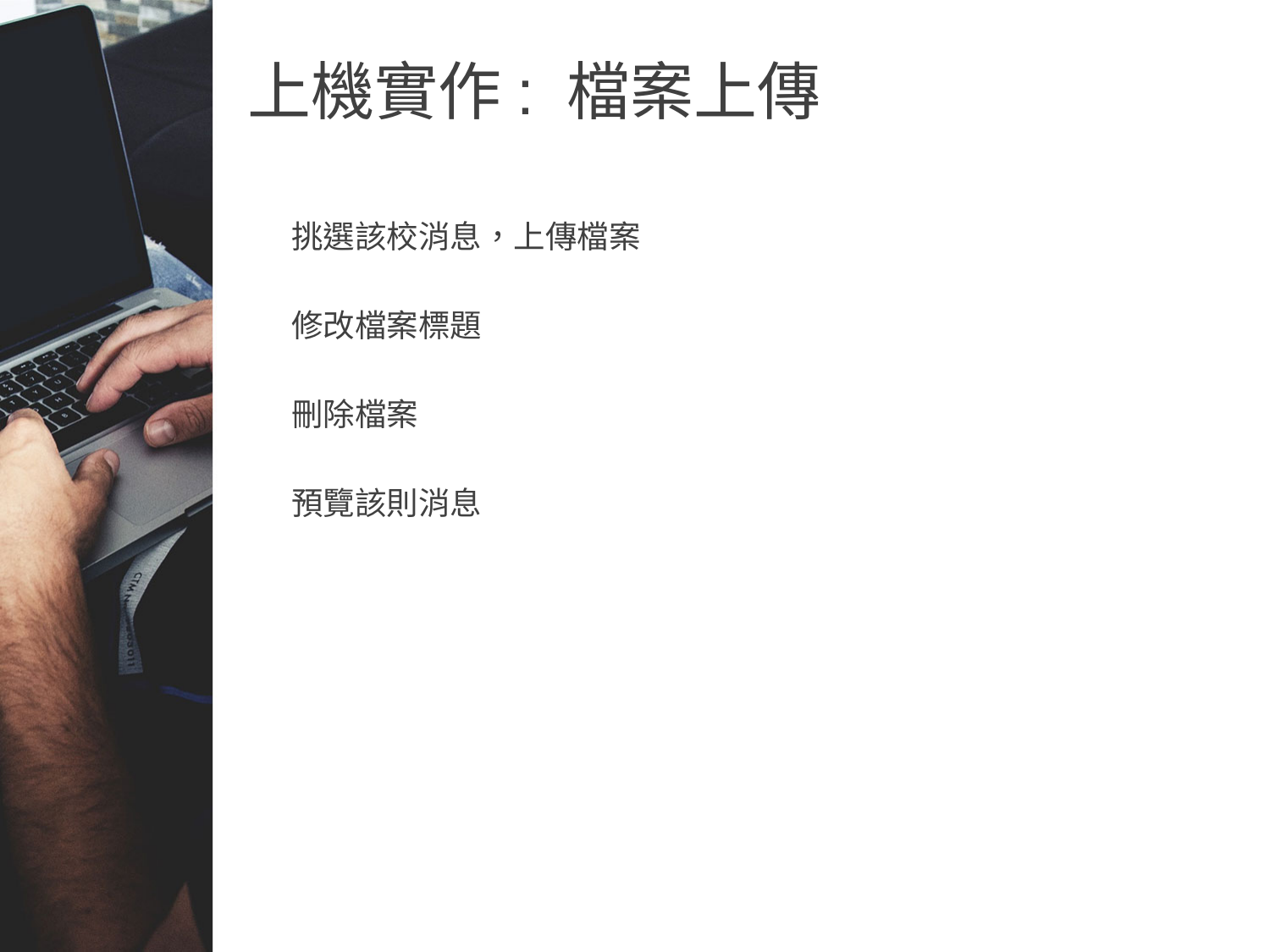

上機實作: 檔案上傳

挑選該校消息，上傳檔案

修改檔案標題

刪除檔案

預覽該則消息